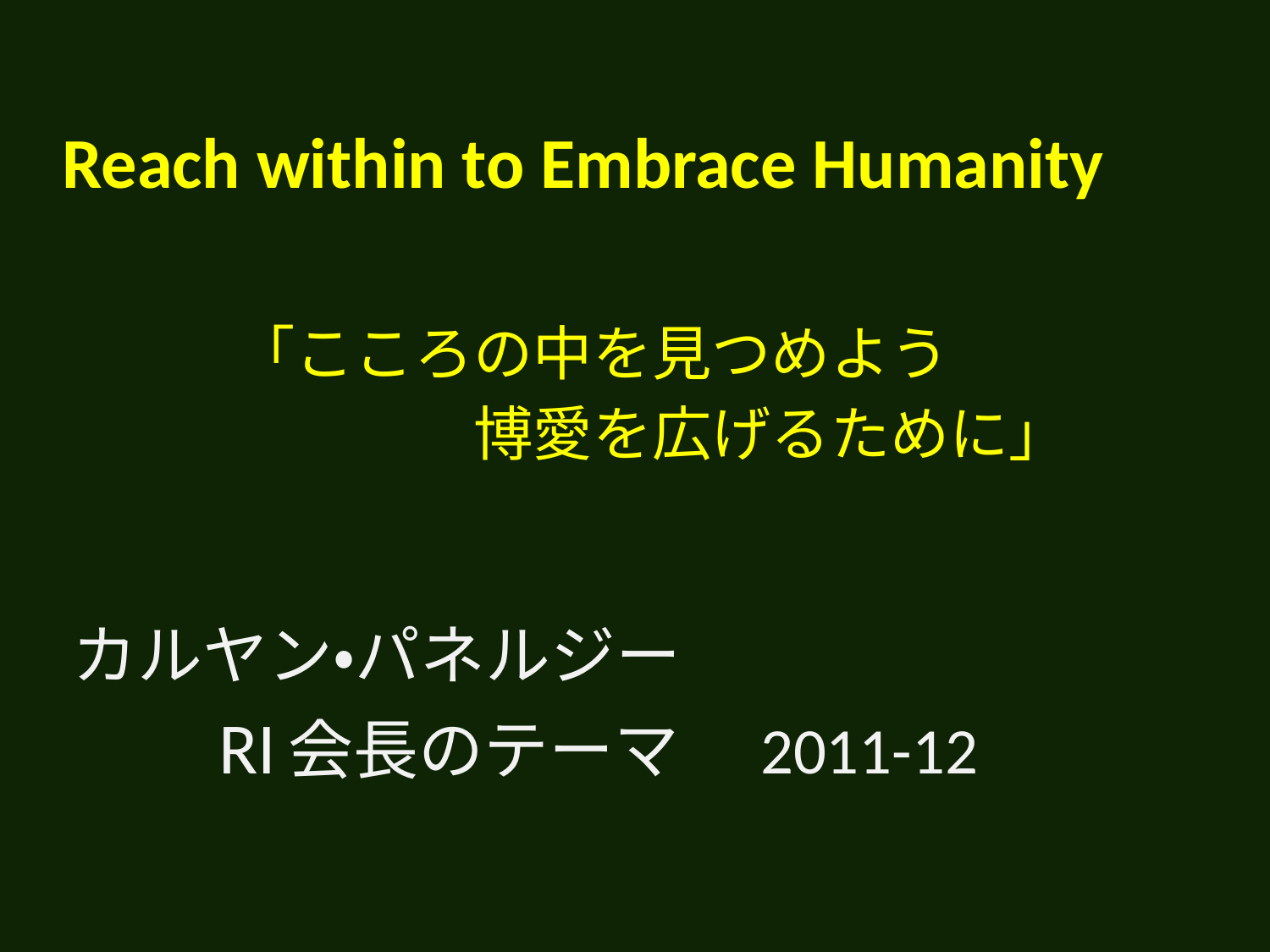

Reach within to Embrace Humanity
「こころの中を見つめよう
　　　　　博愛を広げるために」

# カルヤン・パネルジー 　　RI会長のテーマ　2011-12